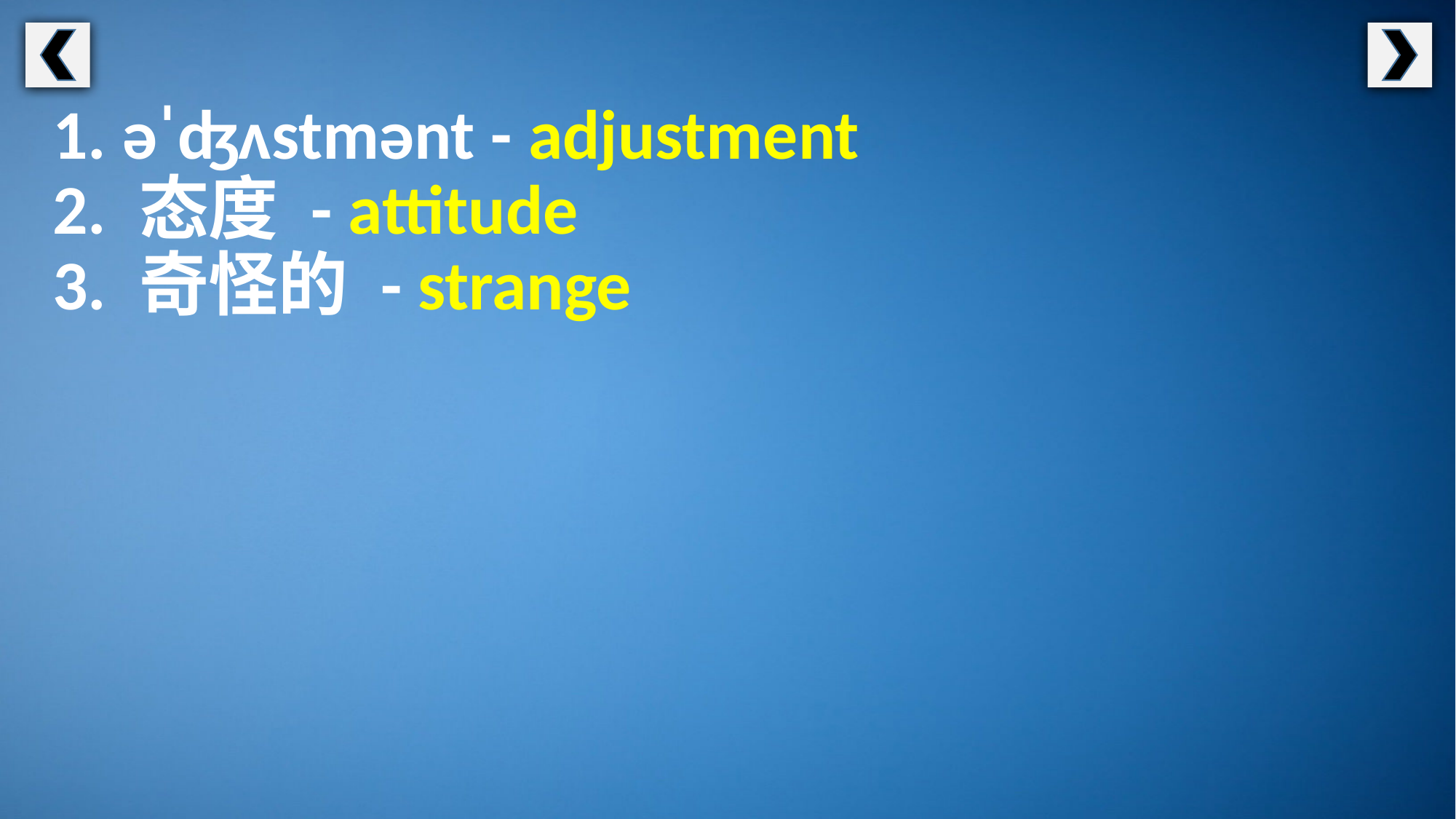

1. əˈʤʌstmənt - adjustment
2. 态度 - attitude
3. 奇怪的 - strange